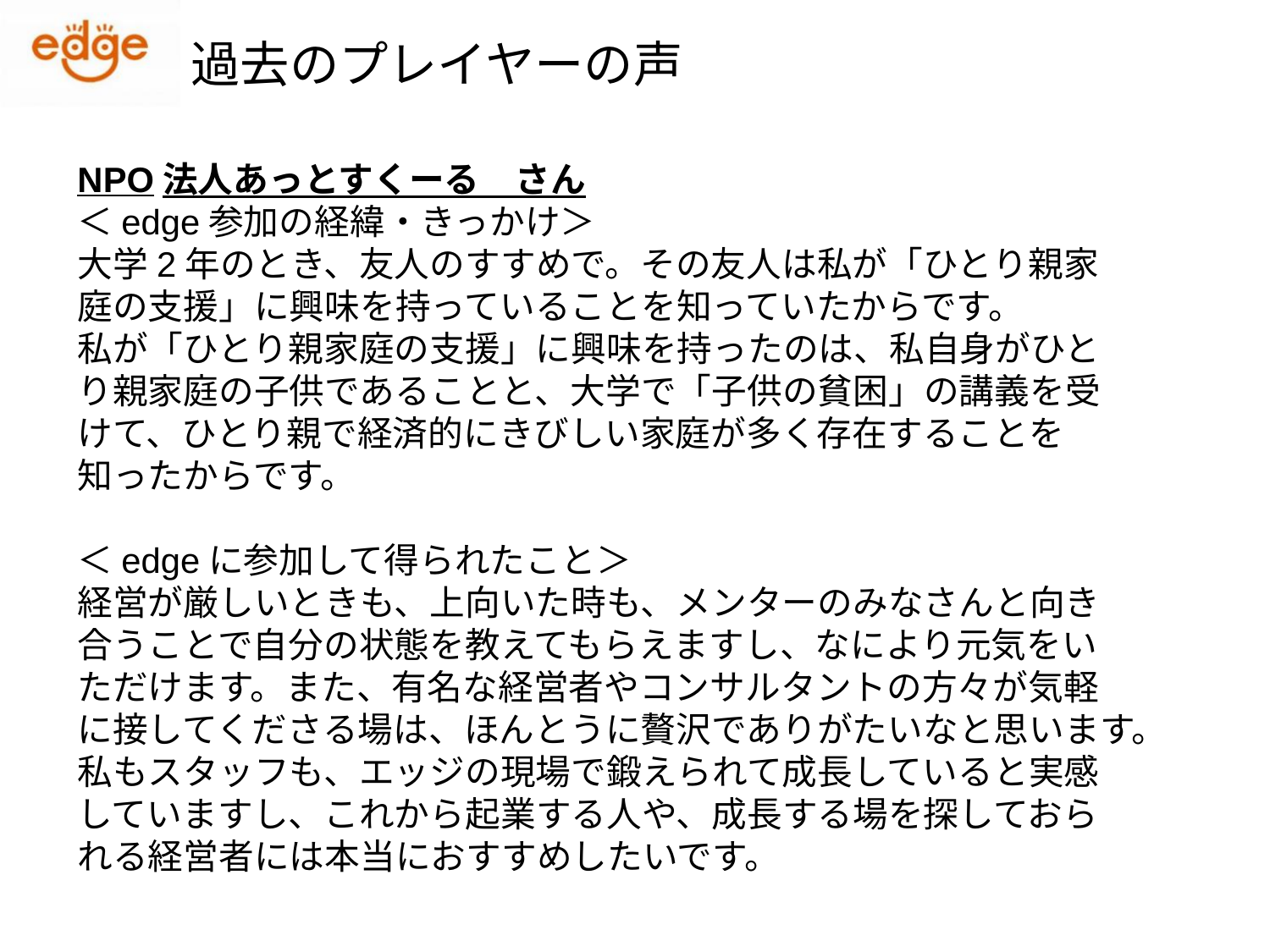

過去のプレイヤーの声
NPO法人あっとすくーる　さん
＜edge参加の経緯・きっかけ＞
大学2年のとき、友人のすすめで。その友人は私が「ひとり親家庭の支援」に興味を持っていることを知っていたからです。
私が「ひとり親家庭の支援」に興味を持ったのは、私自身がひとり親家庭の子供であることと、大学で「子供の貧困」の講義を受けて、ひとり親で経済的にきびしい家庭が多く存在することを知ったからです。

＜edgeに参加して得られたこと＞
経営が厳しいときも、上向いた時も、メンターのみなさんと向き合うことで自分の状態を教えてもらえますし、なにより元気をいただけます。また、有名な経営者やコンサルタントの方々が気軽に接してくださる場は、ほんとうに贅沢でありがたいなと思います。私もスタッフも、エッジの現場で鍛えられて成長していると実感していますし、これから起業する人や、成長する場を探しておられる経営者には本当におすすめしたいです。